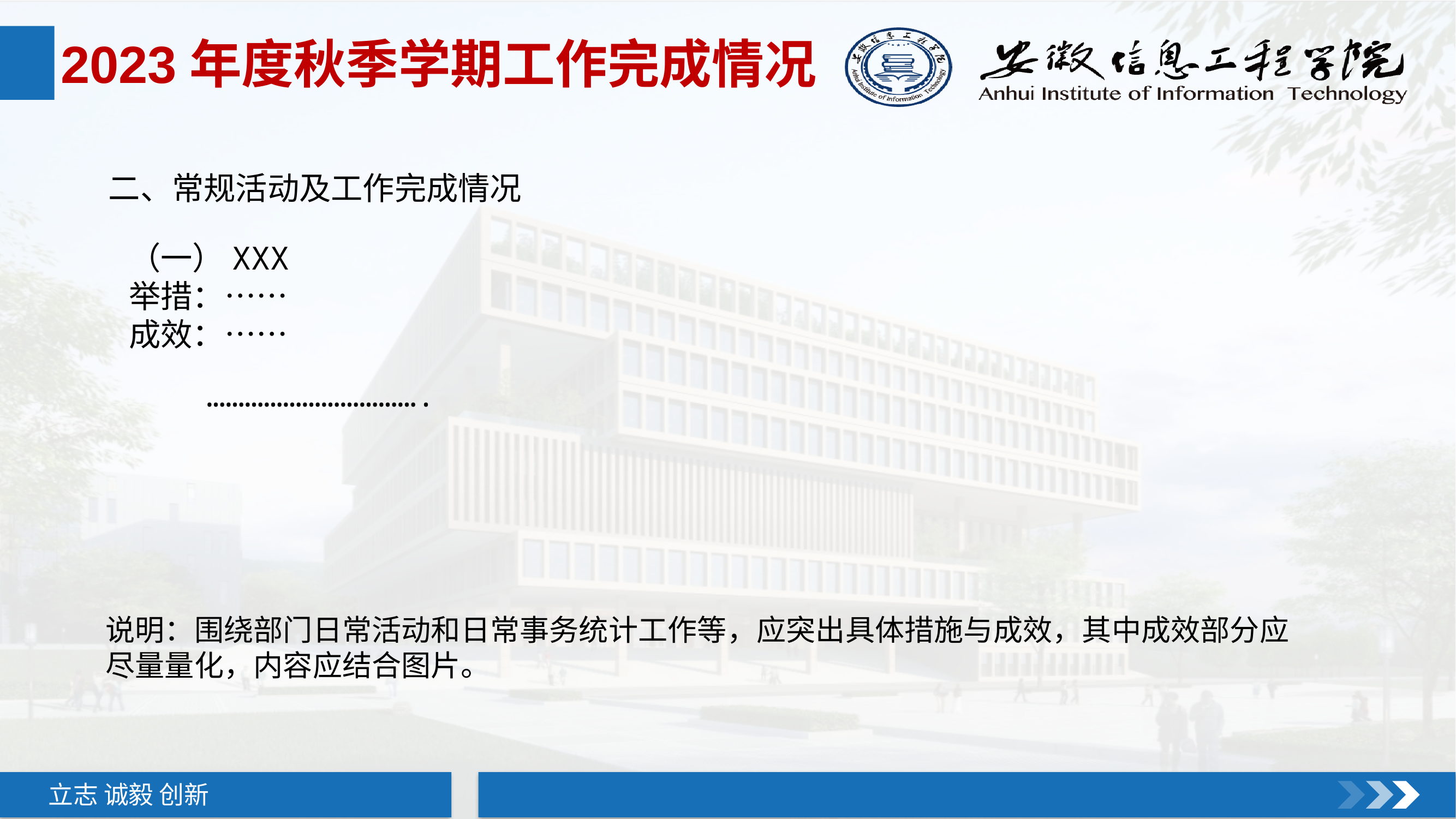

2023年度秋季学期工作完成情况
二、常规活动及工作完成情况
（一）XXX
举措：……
成效：……
…………………………….
说明：围绕部门日常活动和日常事务统计工作等，应突出具体措施与成效，其中成效部分应尽量量化，内容应结合图片。